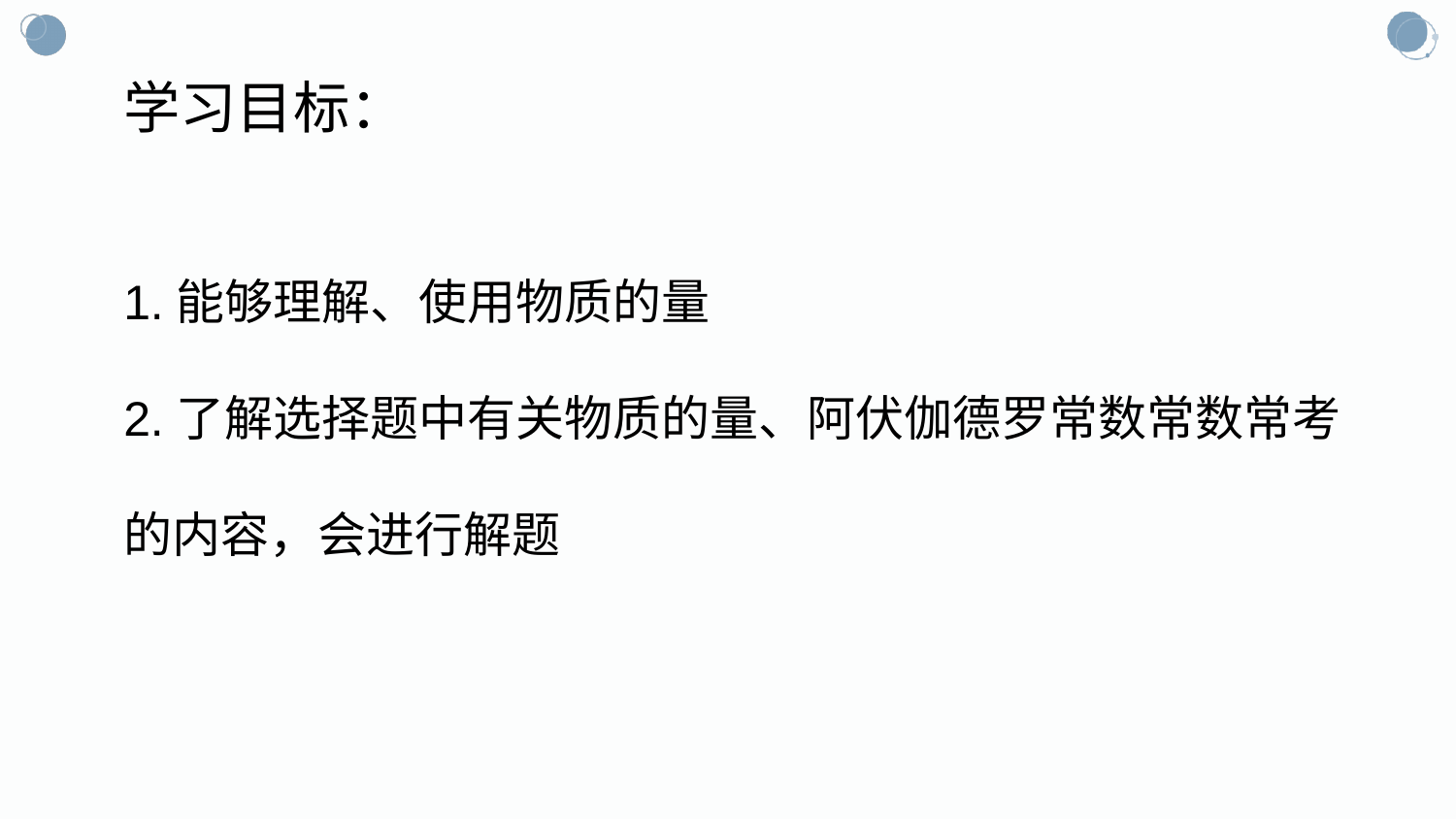

学习目标：
1.能够理解、使用物质的量
2.了解选择题中有关物质的量、阿伏伽德罗常数常数常考的内容，会进行解题